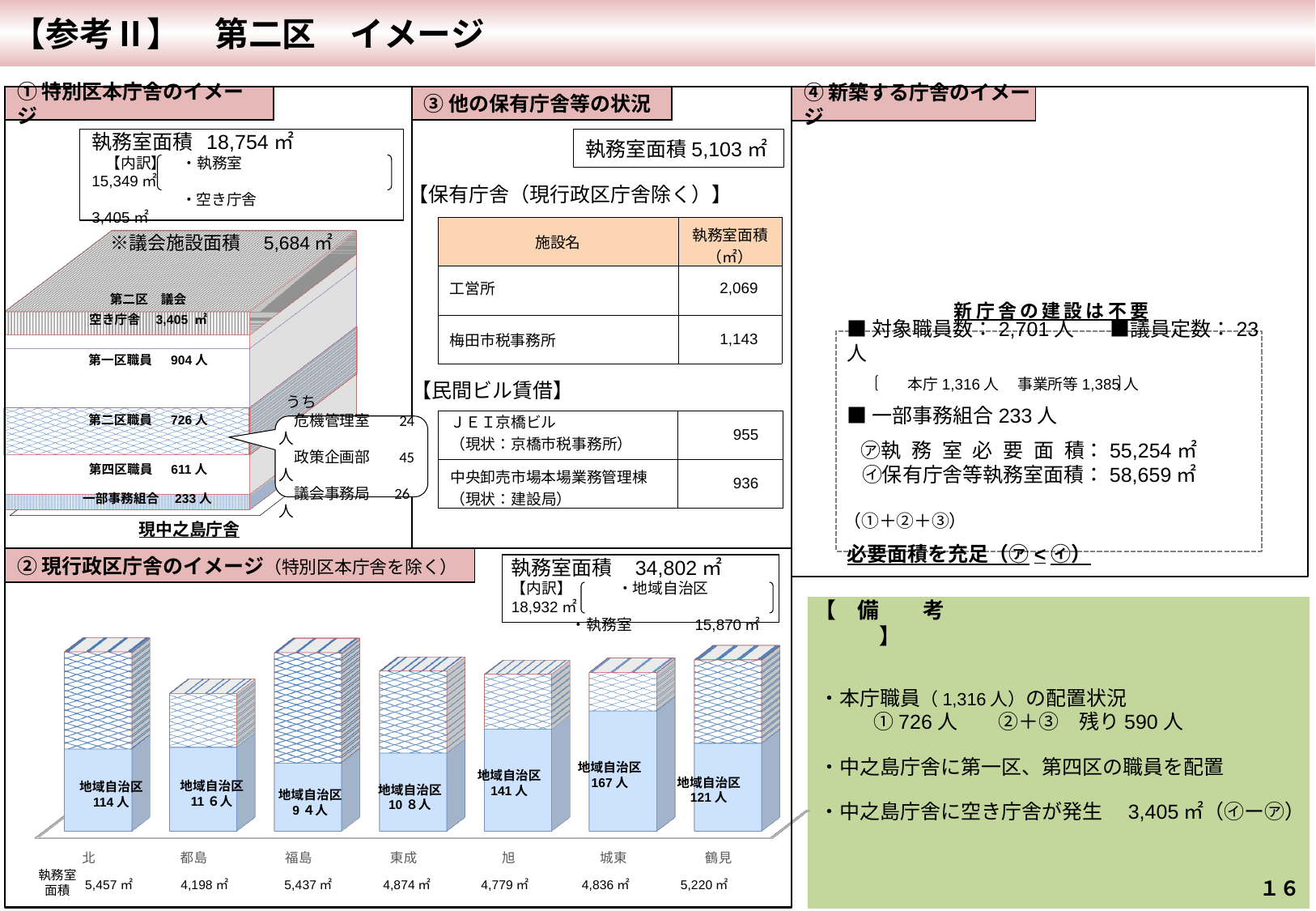

【参考Ⅱ】　第二区　イメージ
●●-１１
①特別区本庁舎のイメージ

③他の保有庁舎等の状況
④新築する庁舎のイメージ
執務室面積  18,754㎡
   【内訳】　・執務室　　　　 　 　　　15,349㎡
　    　　　　・空き庁舎　　　　　　　    3,405㎡
　※議会施設面積　5,684㎡

執務室面積5,103㎡
【保有庁舎（現行政区庁舎除く）】

[unsupported chart]

| 施設名 | 執務室面積（㎡） |
| --- | --- |
| 工営所 | 2,069 |
| 梅田市税事務所 | 1,143 |
第二区　議会
新庁舎の建設は不要
空き庁舎　3,405 ㎡
■対象職員数：2,701人　　■議員定数：23人
　　　　本庁1,316人　 事業所等1,385人
■一部事務組合233人
    ㋐執務室必要面積：55,254㎡
   ㋑保有庁舎等執務室面積：58,659㎡
　　　　　　　　　　　　　　　　　　　（①＋②＋③）
必要面積を充足（㋐<㋑）
第一区職員　 904人
【民間ビル賃借】

第二区職員 　726人
| ＪＥＩ京橋ビル （現状：京橋市税事務所） | 955 |
| --- | --- |
| 中央卸売市場本場業務管理棟 （現状：建設局） | 936 |
 うち
　危機管理室　   24人
　政策企画部　   45人
　議会事務局      26人

第四区職員 　611人
一部事務組合　233人
現中之島庁舎

②現行政区庁舎のイメージ（特別区本庁舎を除く）
執務室面積    34,802㎡
【内訳】　　　・地域自治区　　18,932㎡
　             ・執務室  　　　  15,870㎡

[unsupported chart]

・本庁職員（1,316人）の配置状況
　　①726人　　②＋③　残り590人
・中之島庁舎に第一区、第四区の職員を配置
・中之島庁舎に空き庁舎が発生　3,405㎡（㋑ー㋐）
【　備　　考　】
地域自治区
167人
地域自治区
141人
地域自治区
121人
地域自治区
11６人
地域自治区
114人
地域自治区
10８人
地域自治区
9４人
執務室
面積
１６
5,457㎡
4,198㎡
5,437㎡
4,874㎡
4,779㎡
4,836㎡
5,220㎡